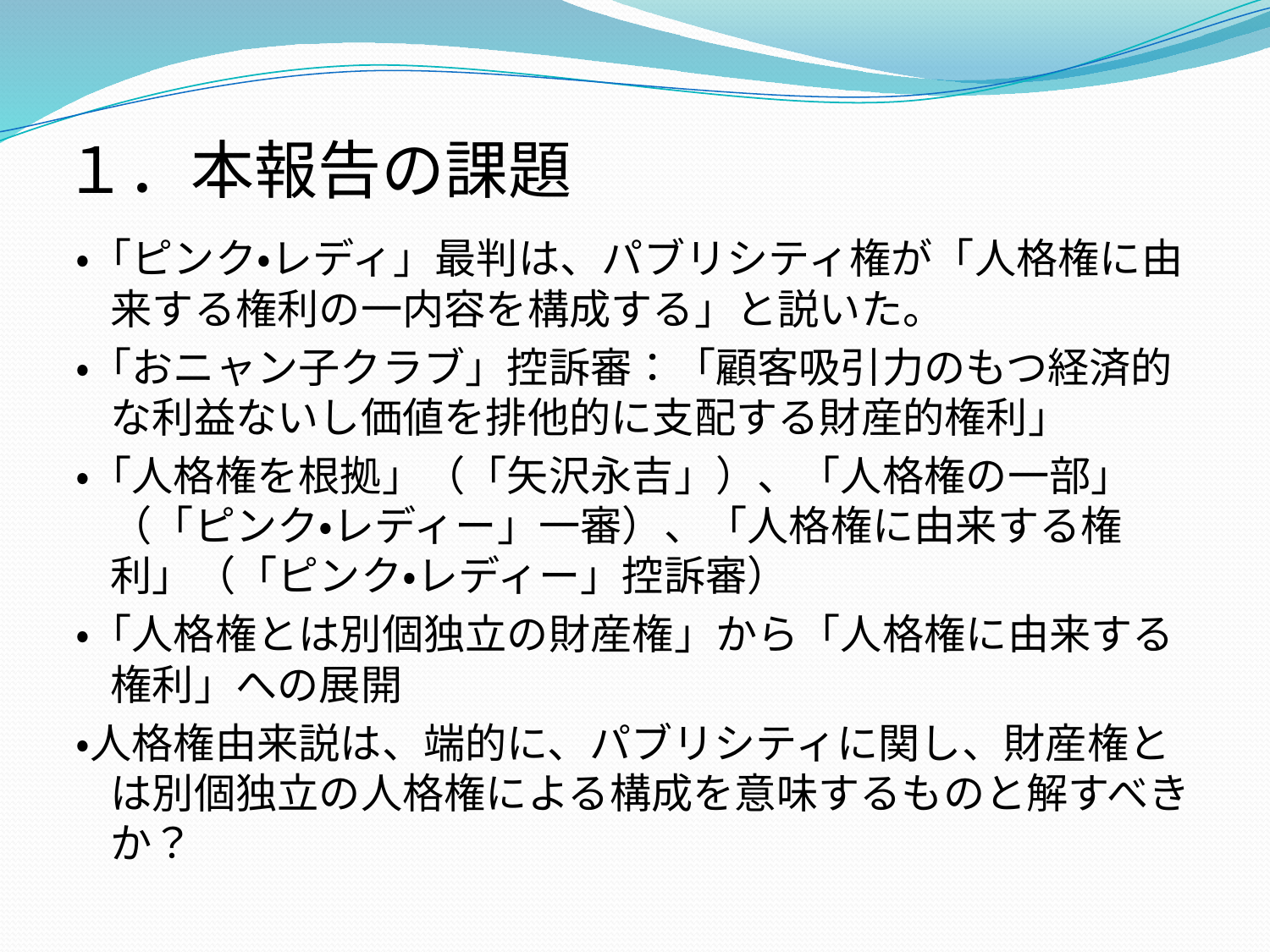

# １．本報告の課題
・「ピンク・レディ」最判は、パブリシティ権が「人格権に由来する権利の一内容を構成する」と説いた。
・「おニャン子クラブ」控訴審：「顧客吸引力のもつ経済的な利益ないし価値を排他的に支配する財産的権利」
・「人格権を根拠」（「矢沢永吉」）、「人格権の一部」（「ピンク・レディー」一審）、「人格権に由来する権利」（「ピンク・レディー」控訴審）
・「人格権とは別個独立の財産権」から「人格権に由来する権利」への展開
・人格権由来説は、端的に、パブリシティに関し、財産権とは別個独立の人格権による構成を意味するものと解すべきか？